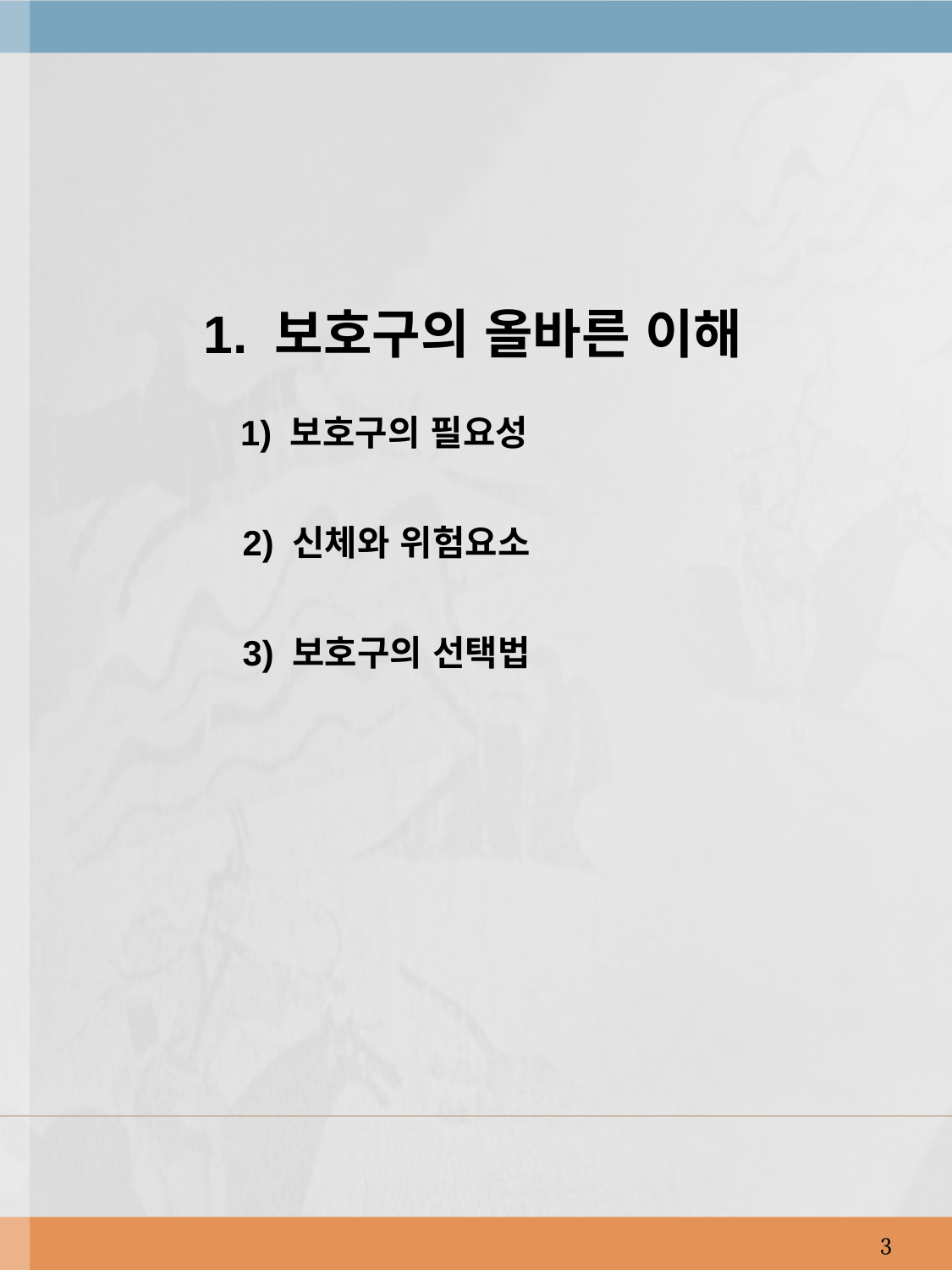

1. 보호구의 올바른 이해

      1) 보호구의 필요성

    2) 신체와 위험요소

    3) 보호구의 선택법

3